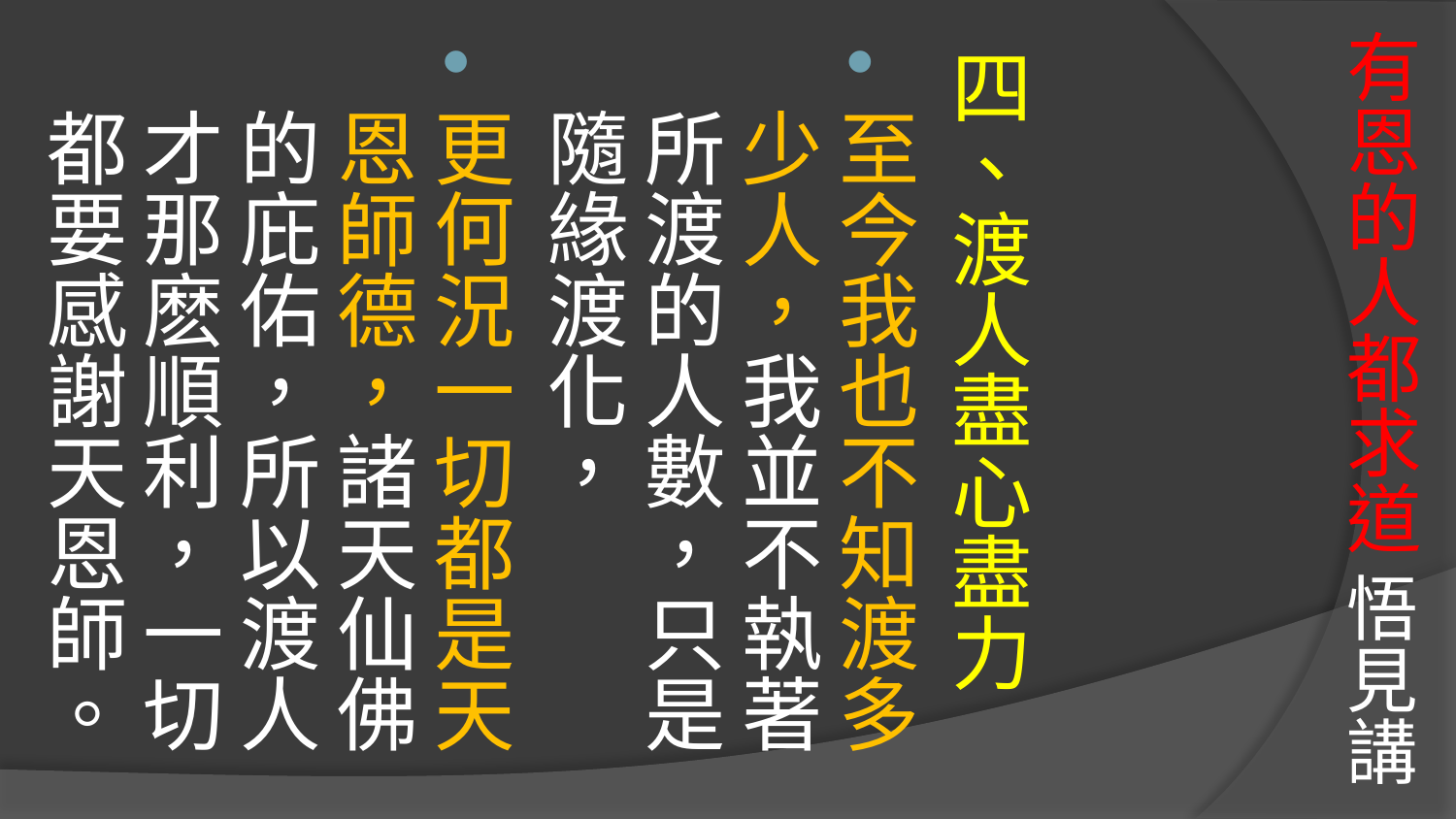

# 有恩的人都求道 悟見講
四、渡人盡心盡力
至今我也不知渡多少人，我並不執著所渡的人數，只是隨緣渡化，
更何況一切都是天恩師德，諸天仙佛的庇佑，所以渡人才那麽順利，一切都要感謝天恩師。